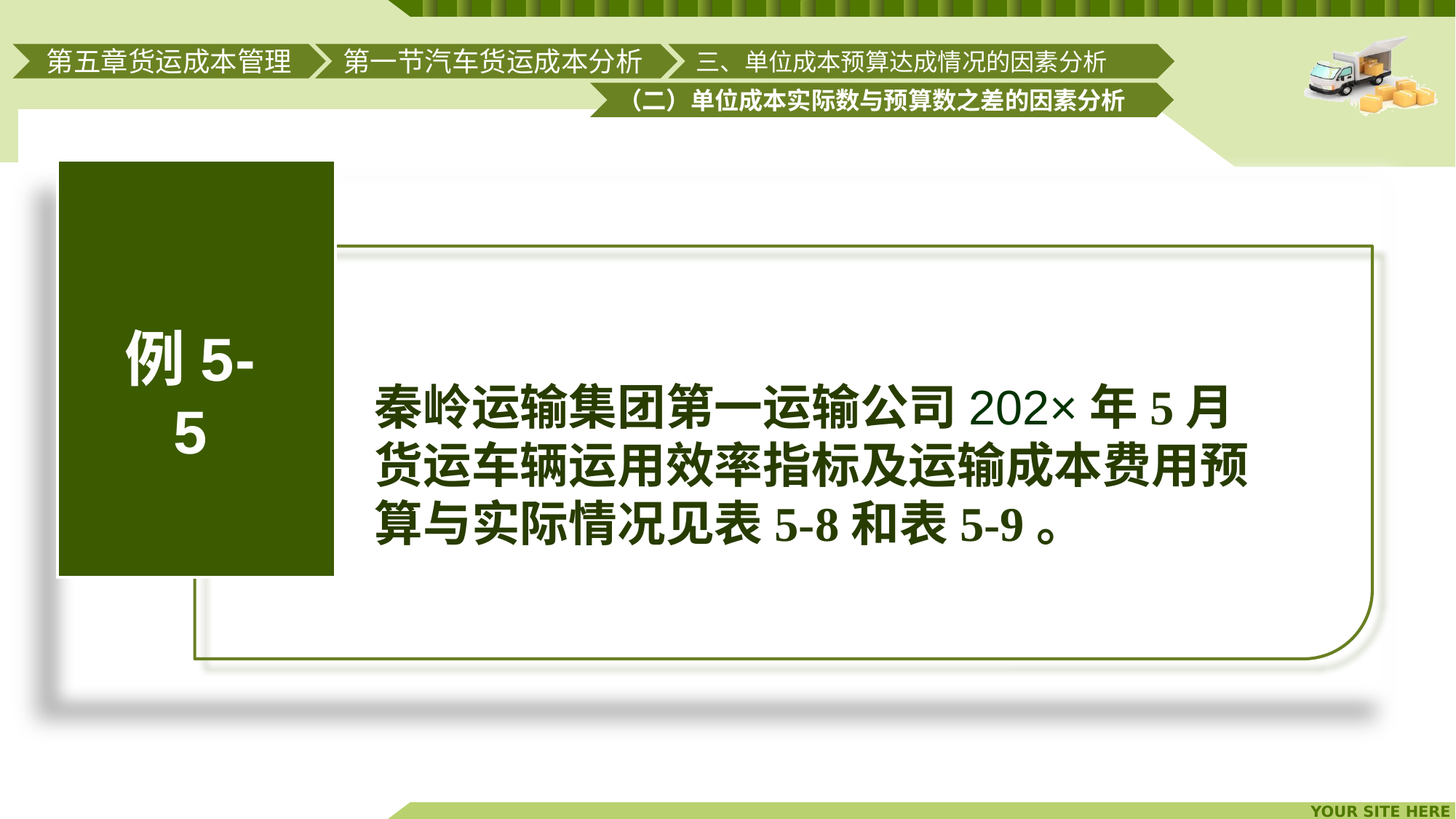

第一节汽车货运成本分析
三、单位成本预算达成情况的因素分析
第五章货运成本管理
（二）单位成本实际数与预算数之差的因素分析

例5-5
秦岭运输集团第一运输公司202×年5月货运车辆运用效率指标及运输成本费用预算与实际情况见表5-8和表5-9。